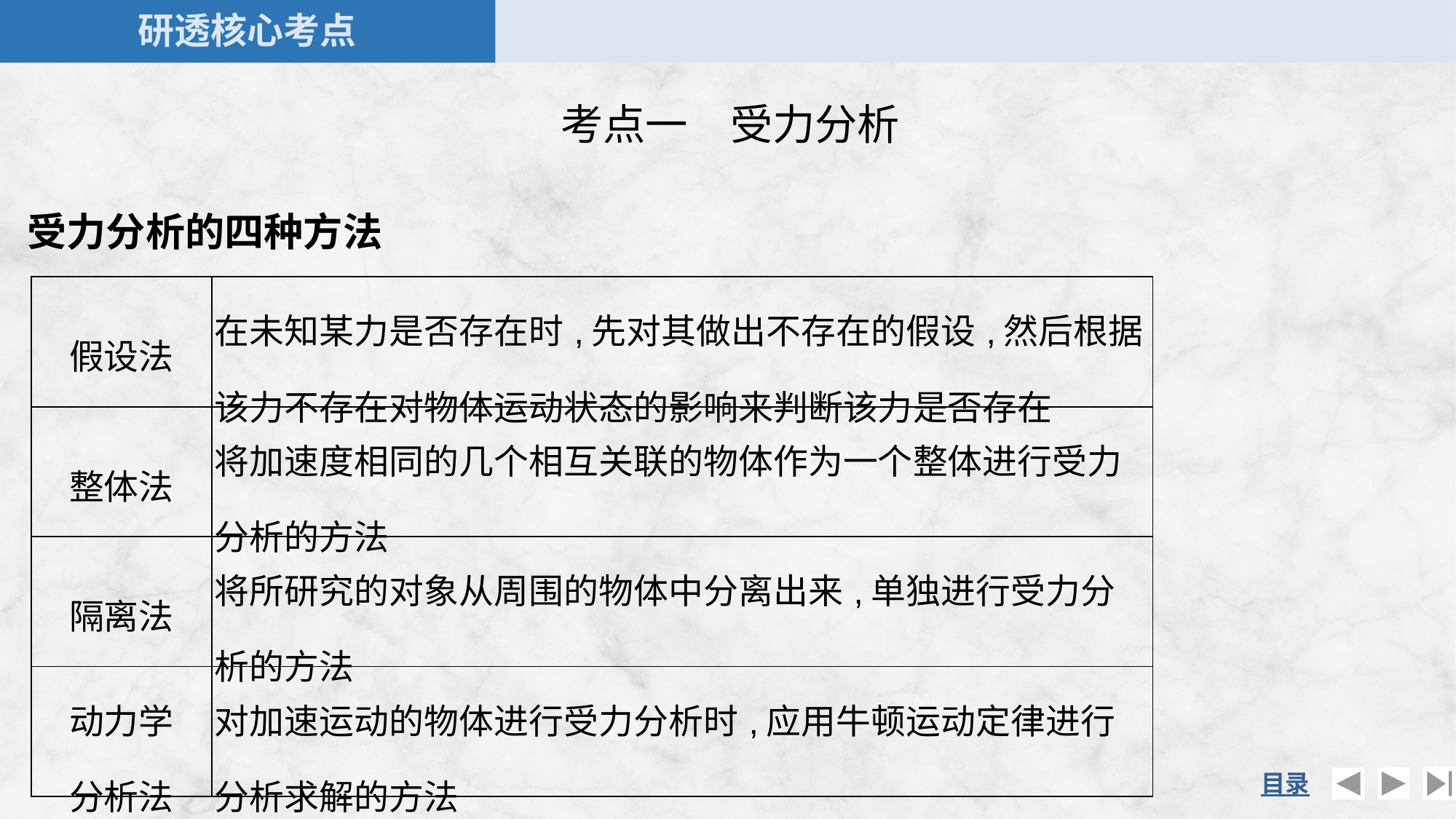

考点一　受力分析
受力分析的四种方法
| 假设法 | 在未知某力是否存在时,先对其做出不存在的假设,然后根据该力不存在对物体运动状态的影响来判断该力是否存在 |
| --- | --- |
| 整体法 | 将加速度相同的几个相互关联的物体作为一个整体进行受力分析的方法 |
| 隔离法 | 将所研究的对象从周围的物体中分离出来,单独进行受力分析的方法 |
| 动力学 分析法 | 对加速运动的物体进行受力分析时,应用牛顿运动定律进行分析求解的方法 |